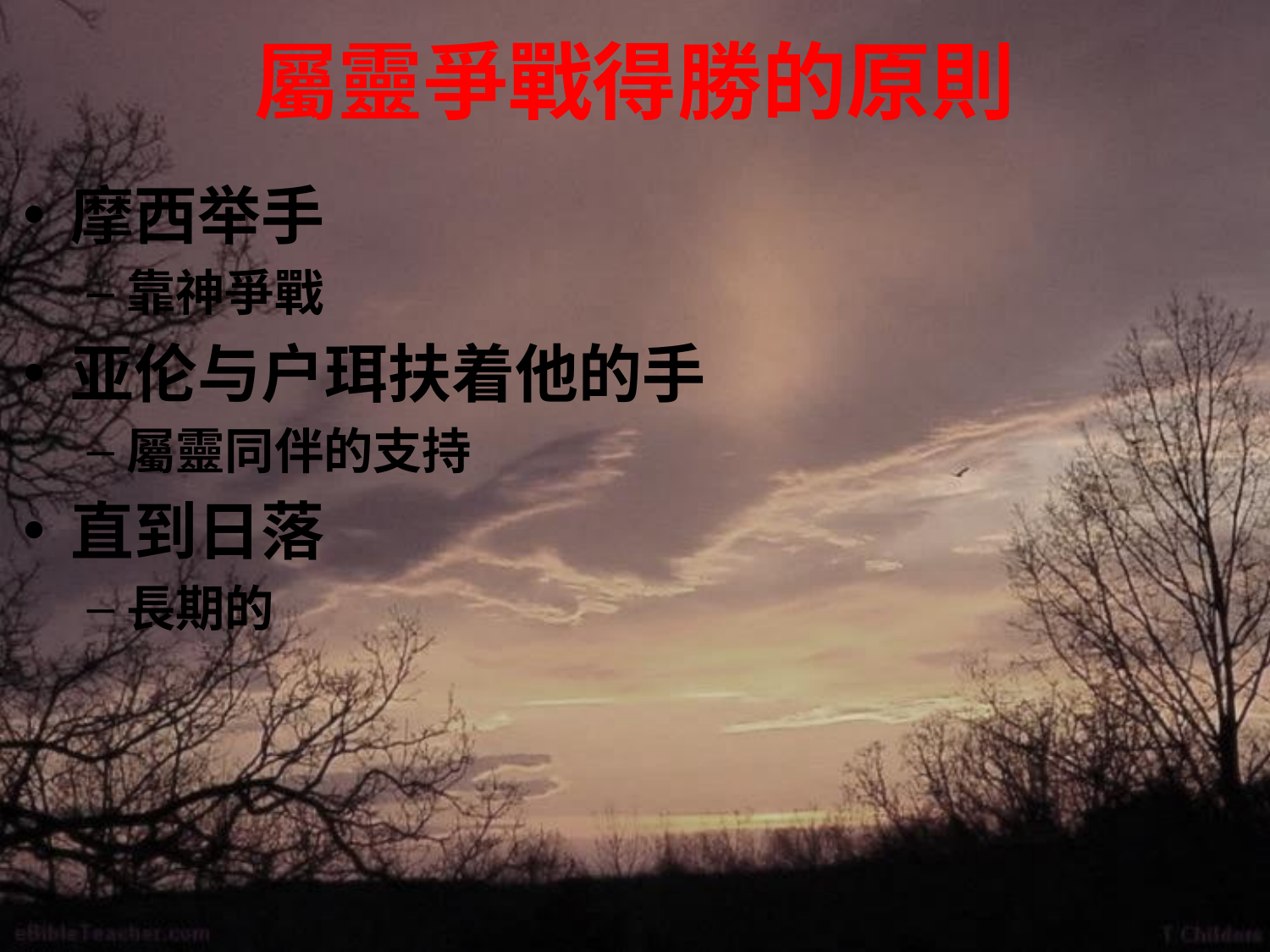

# 屬靈爭戰得勝的原則
摩西举手
靠神爭戰
亚伦与户珥扶着他的手
屬靈同伴的支持
直到日落
長期的